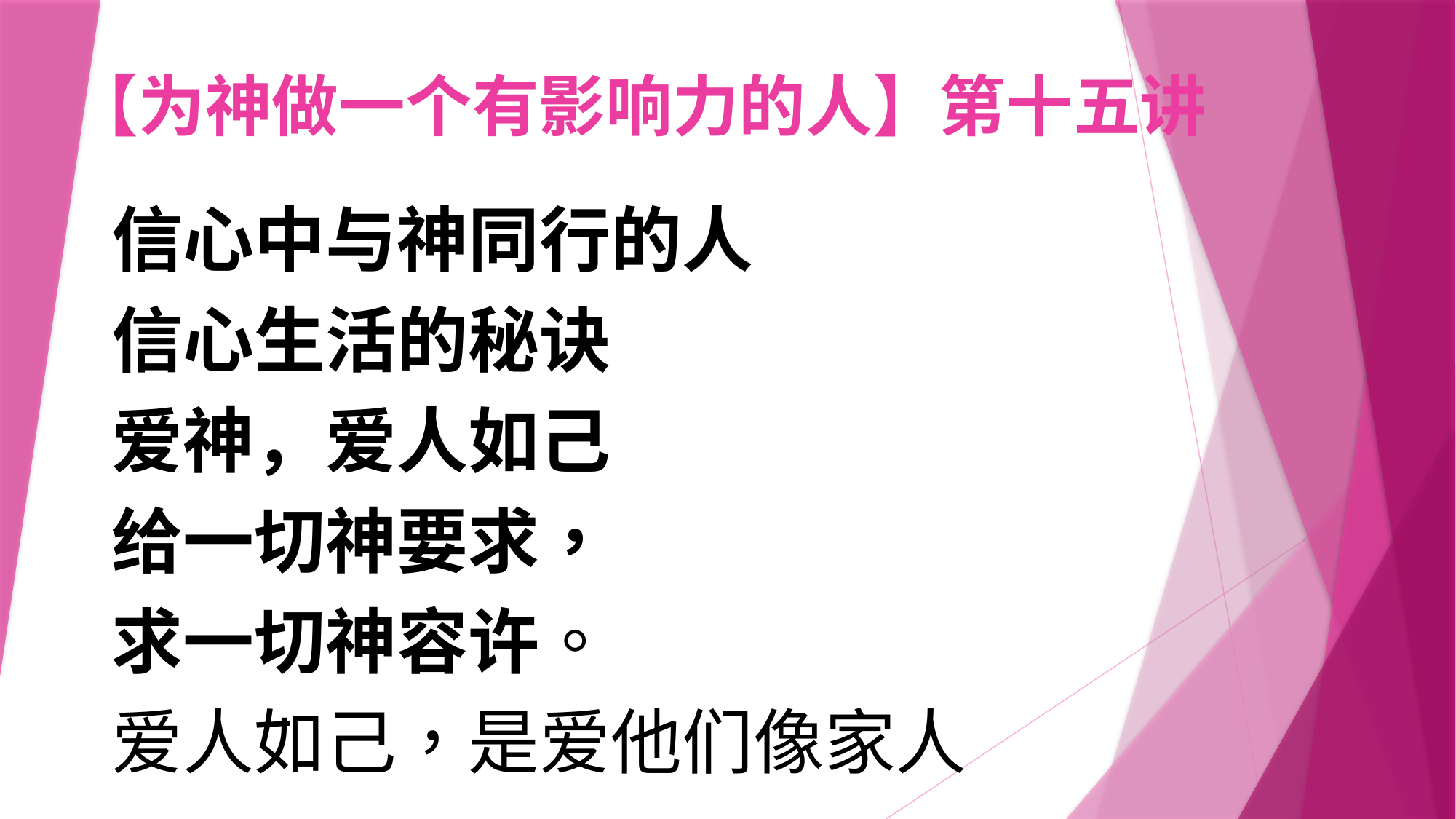

# 【为神做一个有影响力的人】第十五讲
信心中与神同行的人
信心生活的秘诀
爱神，爱人如己
给一切神要求，
求一切神容许。
爱人如己，是爱他们像家人